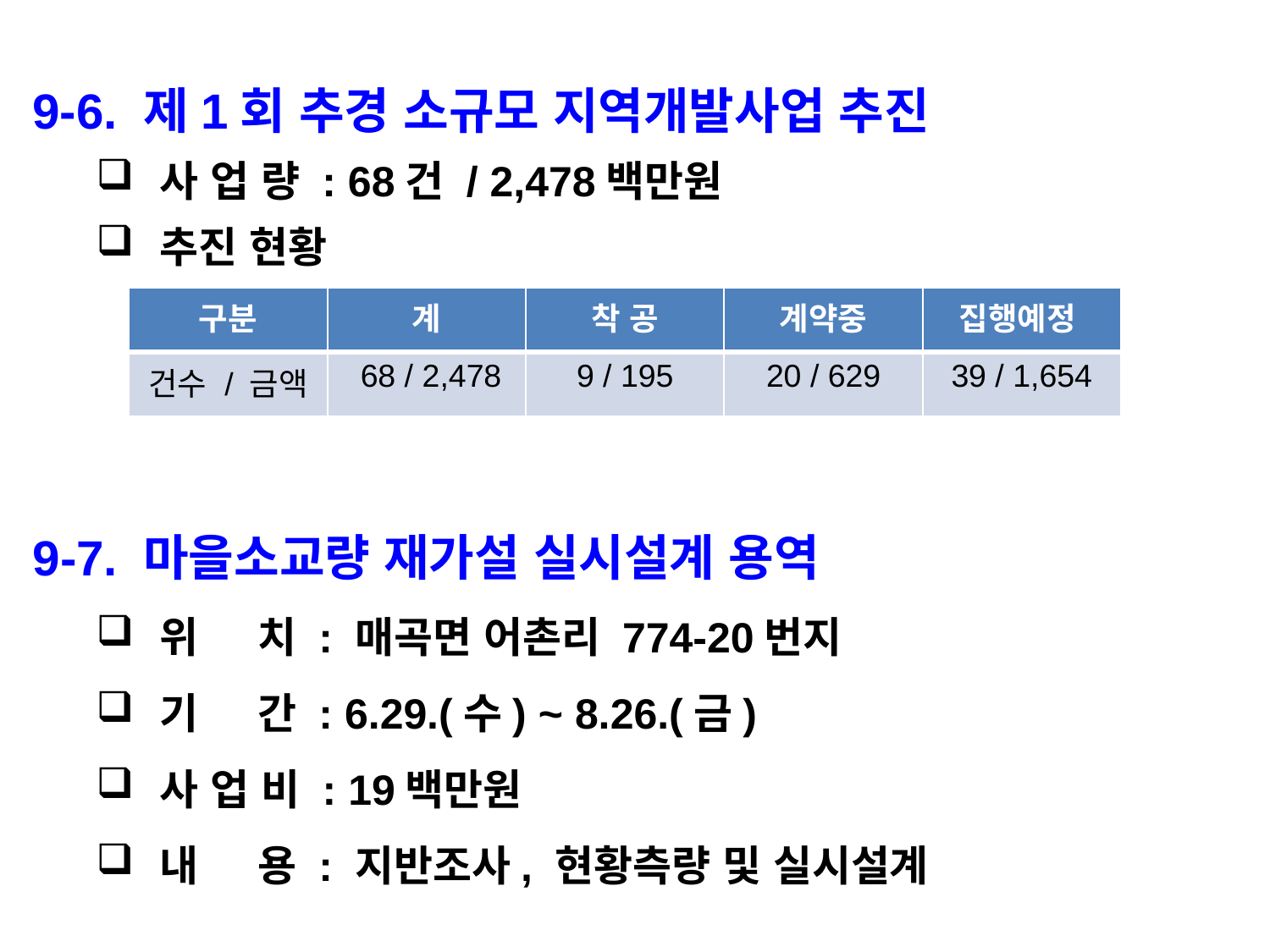

9-6. 제1회 추경 소규모 지역개발사업 추진
사 업 량 : 68건 / 2,478백만원
추진 현황

| 구분 | 계 | 착 공 | 계약중 | 집행예정 |
| --- | --- | --- | --- | --- |
| 건수 / 금액 | 68 / 2,478 | 9 / 195 | 20 / 629 | 39 / 1,654 |

9-7. 마을소교량 재가설 실시설계 용역
위     치 : 매곡면 어촌리 774-20번지
기     간 : 6.29.(수) ~ 8.26.(금)
사 업 비 : 19백만원
내     용 : 지반조사, 현황측량 및 실시설계